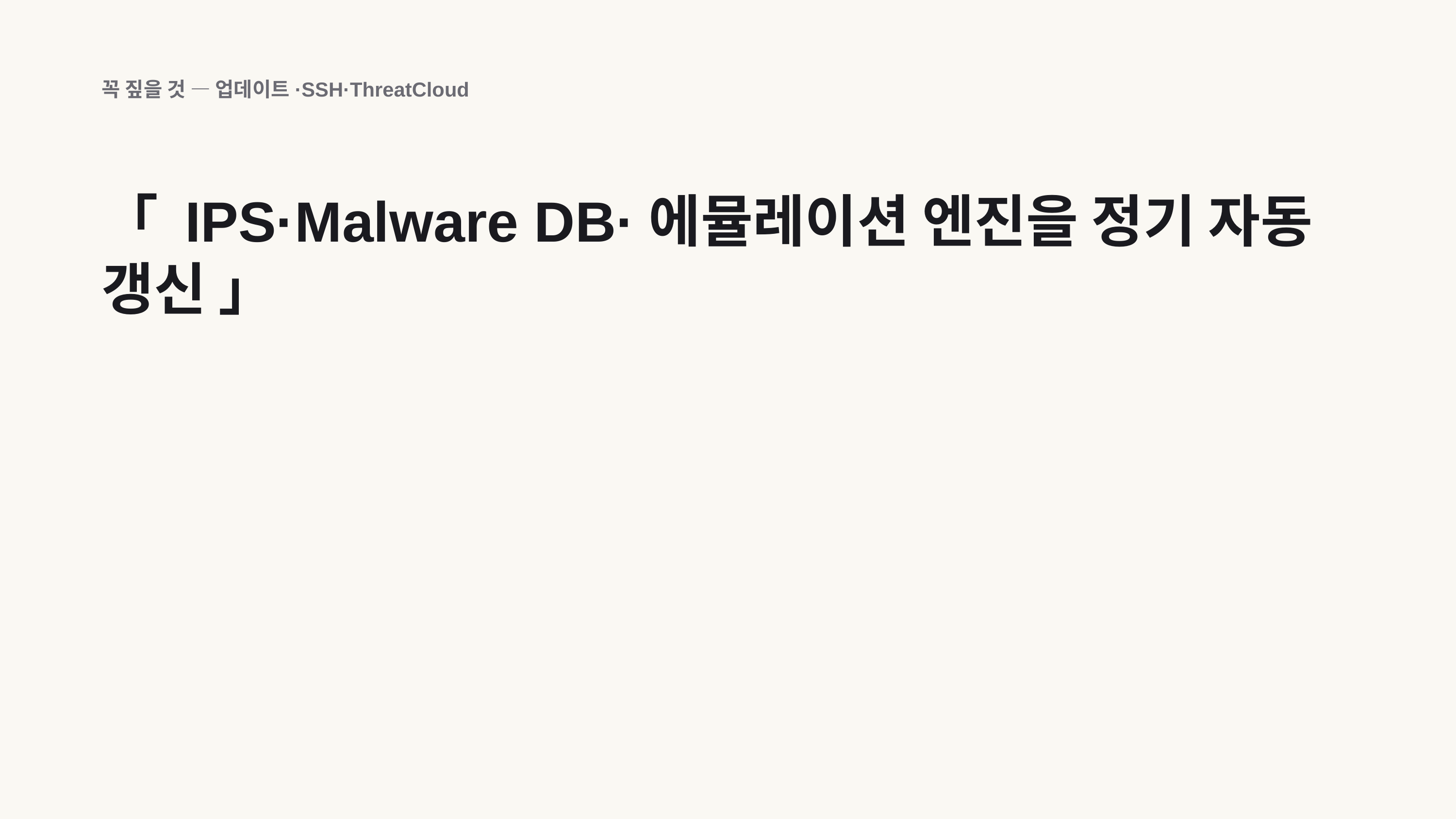

꼭 짚을 것 — 업데이트·SSH·ThreatCloud
「 IPS·Malware DB·에뮬레이션 엔진을 정기 자동 갱신 」